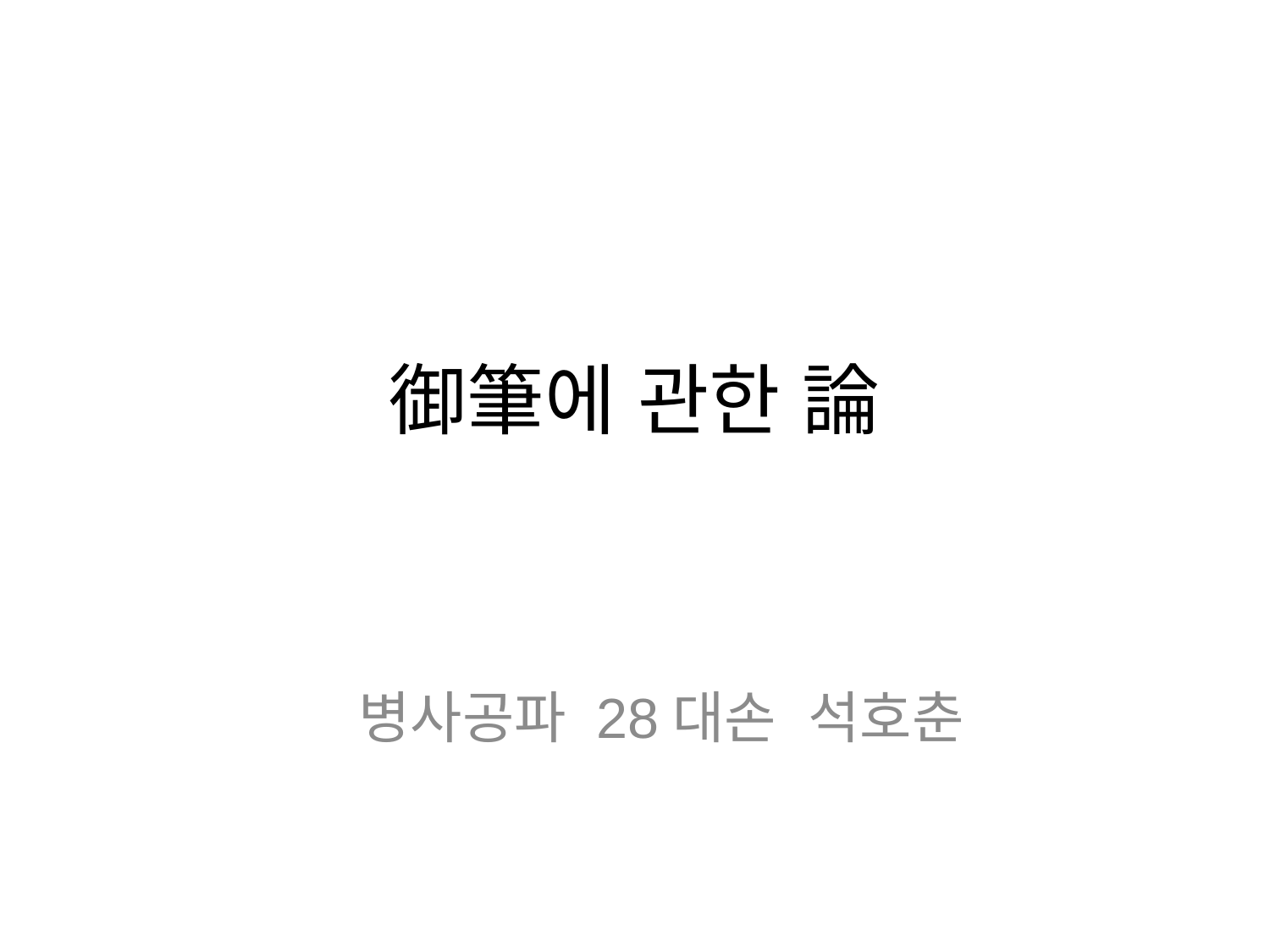

# 御筆에 관한 論
병사공파 28대손  석호춘